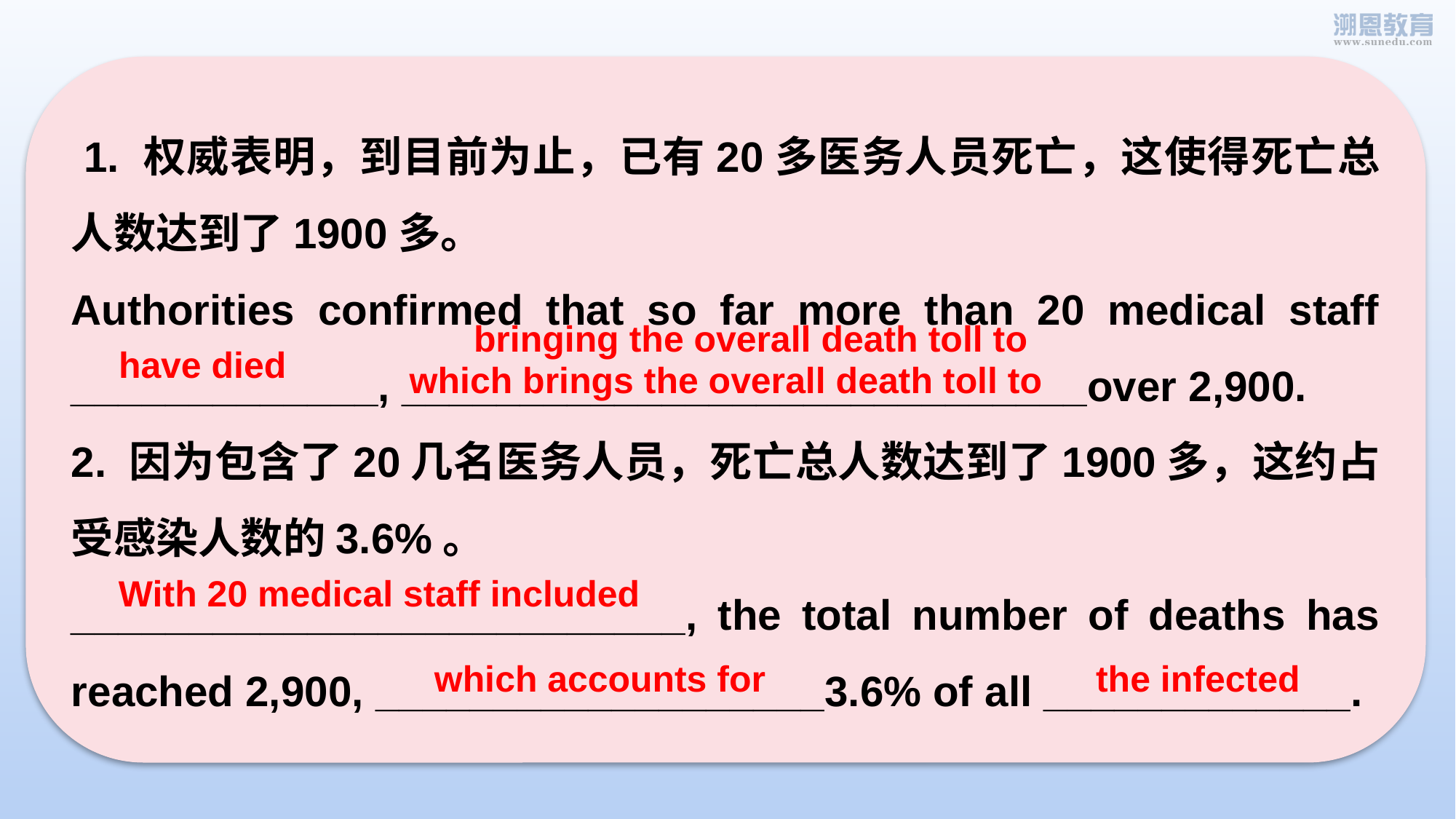

1. 权威表明，到目前为止，已有20多医务人员死亡，这使得死亡总人数达到了1900多。
Authorities confirmed that so far more than 20 medical staff _____________, _____________________________over 2,900.
2. 因为包含了20几名医务人员，死亡总人数达到了1900多，这约占受感染人数的3.6%。
__________________________, the total number of deaths has reached 2,900, ___________________3.6% of all _____________.
bringing the overall death toll to
have died
which brings the overall death toll to
With 20 medical staff included
which accounts for
the infected